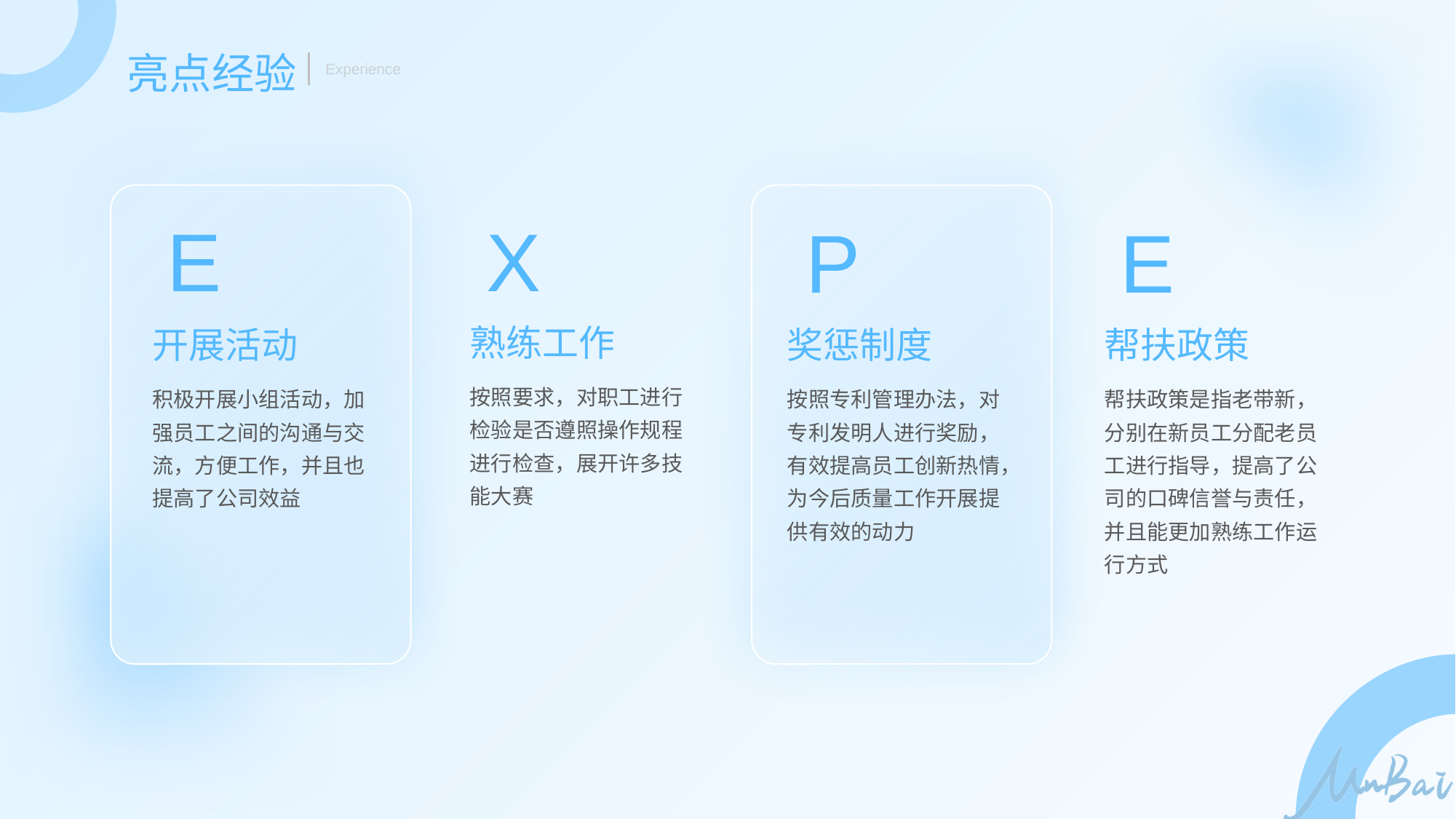

亮点经验
Experience

E
X
P
E
熟练工作
开展活动
奖惩制度
帮扶政策
按照要求，对职工进行检验是否遵照操作规程进行检查，展开许多技能大赛
积极开展小组活动，加强员工之间的沟通与交流，方便工作，并且也提高了公司效益
按照专利管理办法，对专利发明人进行奖励，有效提高员工创新热情，为今后质量工作开展提供有效的动力
帮扶政策是指老带新，分别在新员工分配老员工进行指导，提高了公司的口碑信誉与责任，并且能更加熟练工作运行方式